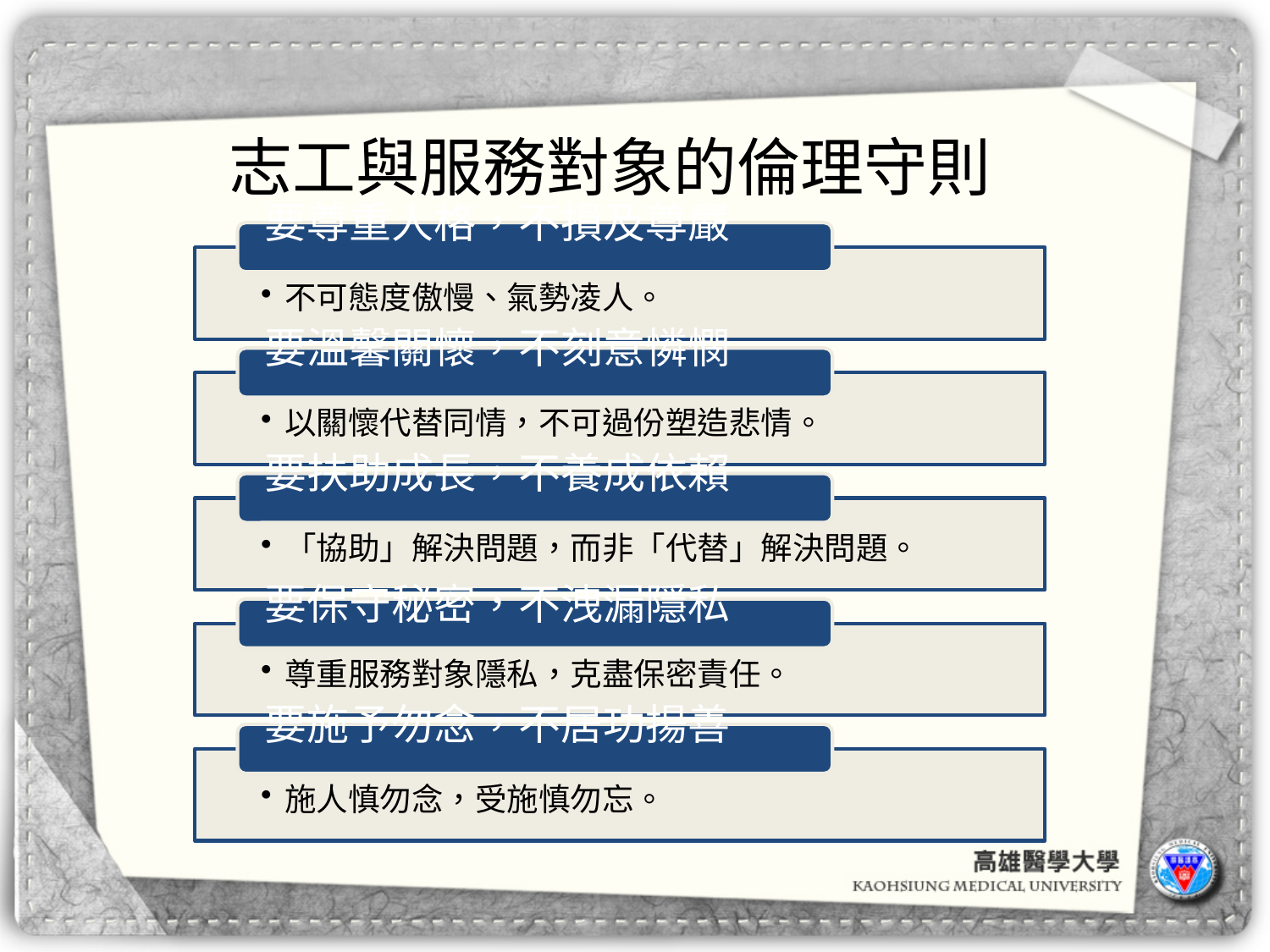

# 志工與服務對象的倫理守則
不可態度傲慢、氣勢凌人。
要尊重人格，不損及尊嚴
以關懷代替同情，不可過份塑造悲情。
要溫馨關懷，不刻意憐憫
「協助」解決問題，而非「代替」解決問題。
要扶助成長，不養成依賴
尊重服務對象隱私，克盡保密責任。
要保守秘密，不洩漏隱私
施人慎勿念，受施慎勿忘。
要施予勿念，不居功揚善